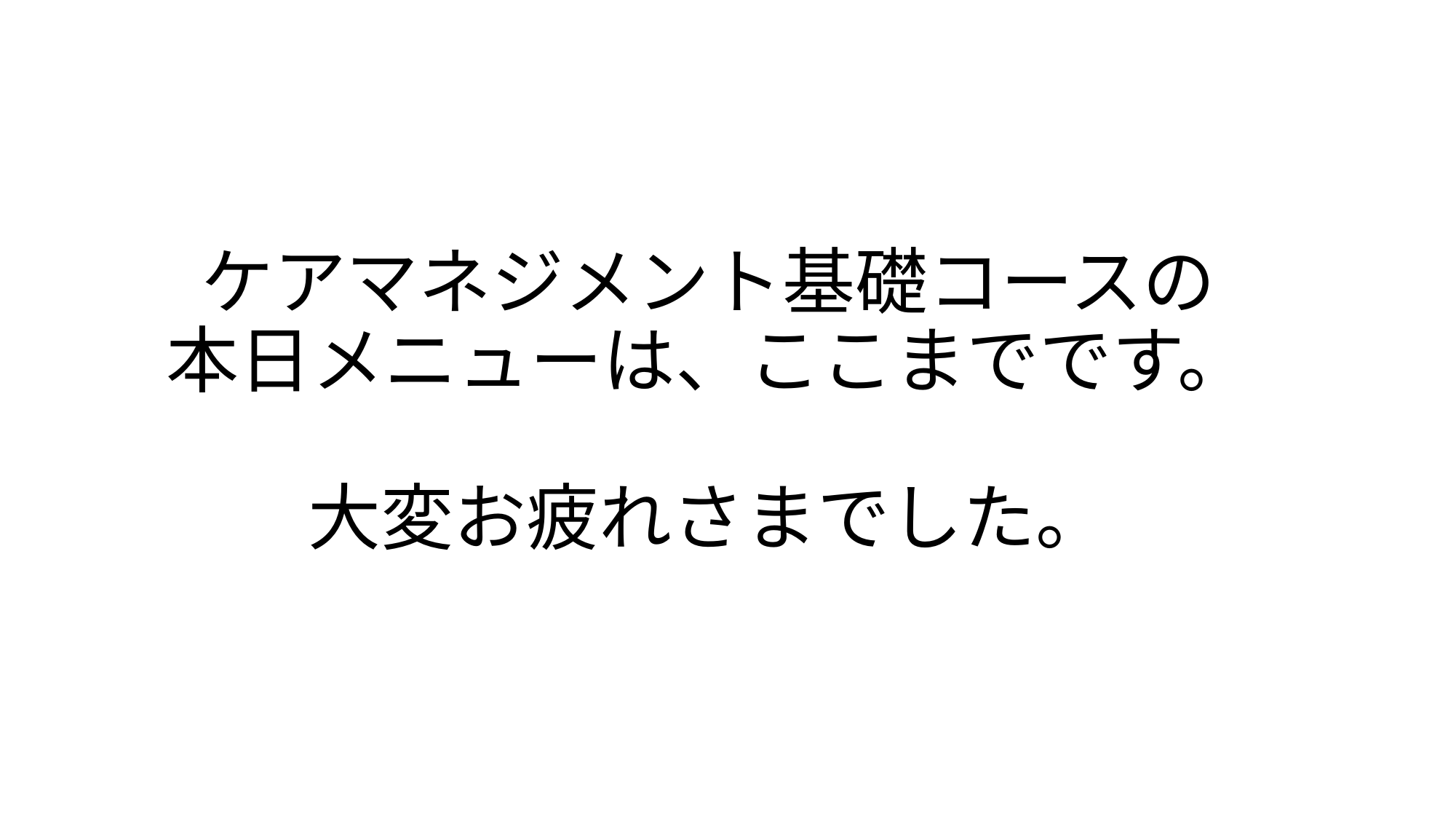

# ケアマネジメント基礎コースの 本日メニューは、ここまでです。 大変お疲れさまでした。